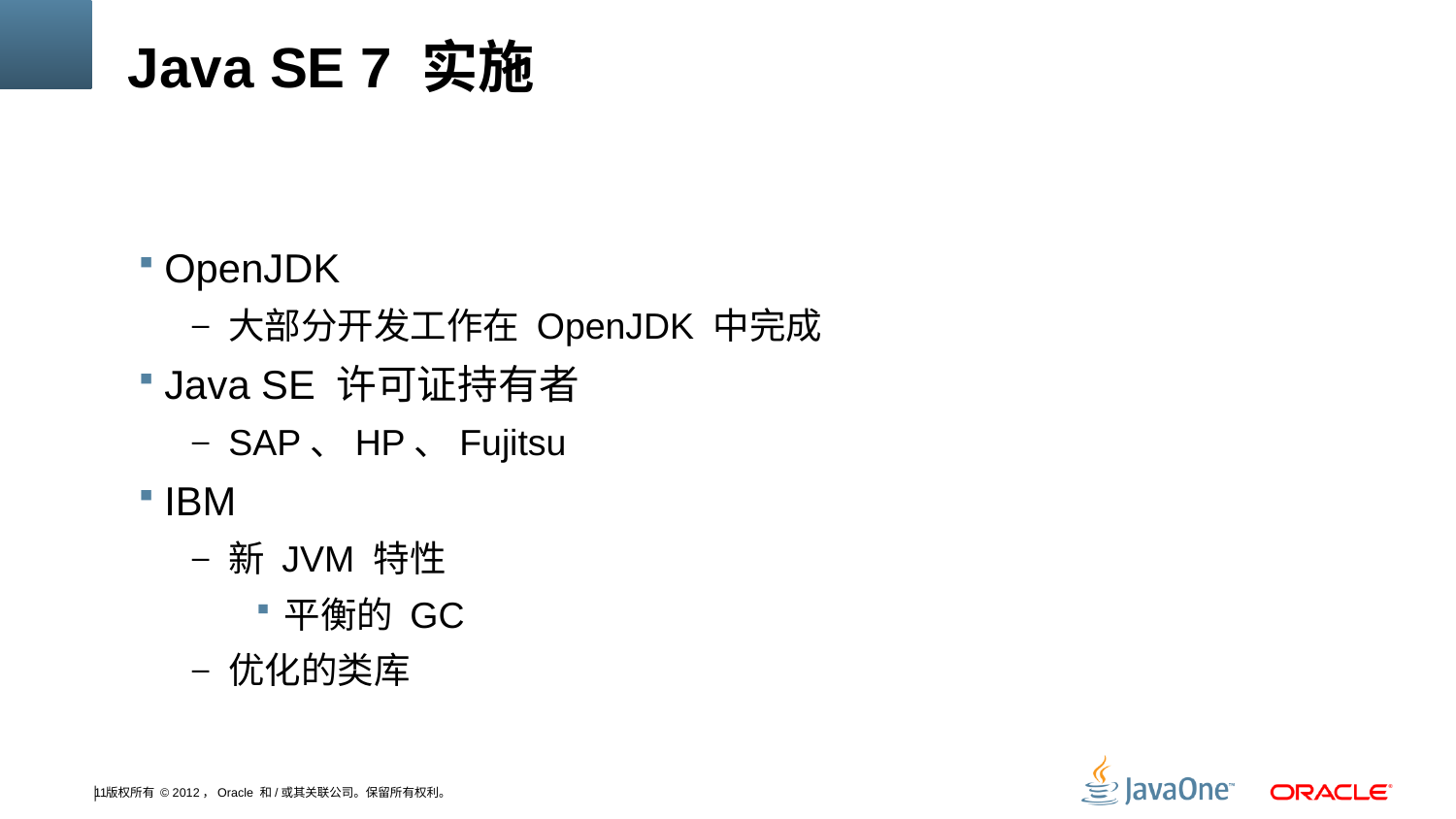

# Java SE 7 实施
OpenJDK
大部分开发工作在 OpenJDK 中完成
Java SE 许可证持有者
SAP、HP、Fujitsu
IBM
新 JVM 特性
平衡的 GC
优化的类库